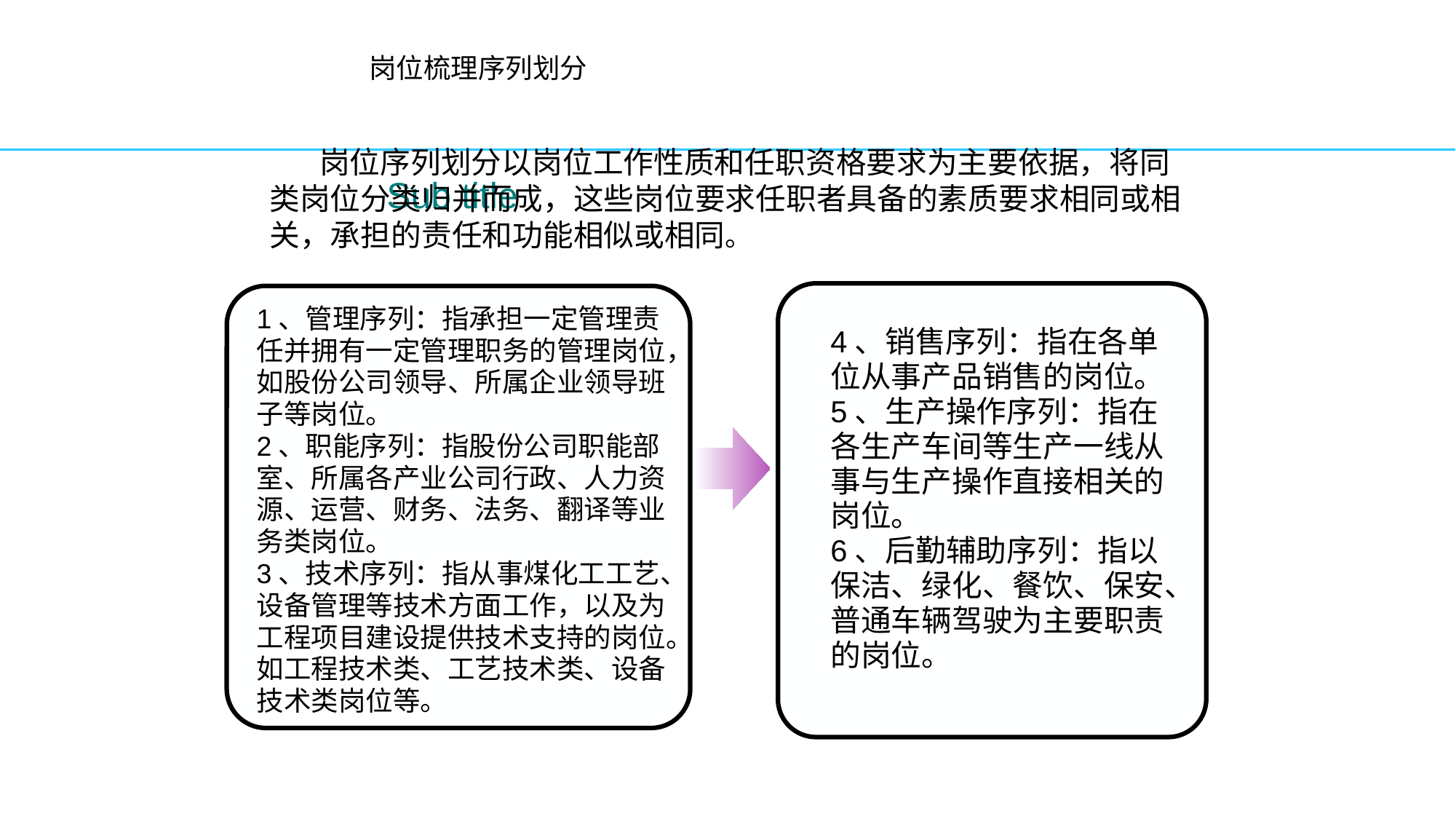

岗位梳理序列划分
       岗位序列划分以岗位工作性质和任职资格要求为主要依据，将同类岗位分类归并而成，这些岗位要求任职者具备的素质要求相同或相关，承担的责任和功能相似或相同。
Sub title

1、管理序列：指承担一定管理责任并拥有一定管理职务的管理岗位，如股份公司领导、所属企业领导班子等岗位。
2、职能序列：指股份公司职能部室、所属各产业公司行政、人力资源、运营、财务、法务、翻译等业务类岗位。
3、技术序列：指从事煤化工工艺、设备管理等技术方面工作，以及为工程项目建设提供技术支持的岗位。如工程技术类、工艺技术类、设备技术类岗位等。

4、销售序列：指在各单位从事产品销售的岗位。
5、生产操作序列：指在各生产车间等生产一线从事与生产操作直接相关的岗位。
6、后勤辅助序列：指以保洁、绿化、餐饮、保安、普通车辆驾驶为主要职责的岗位。